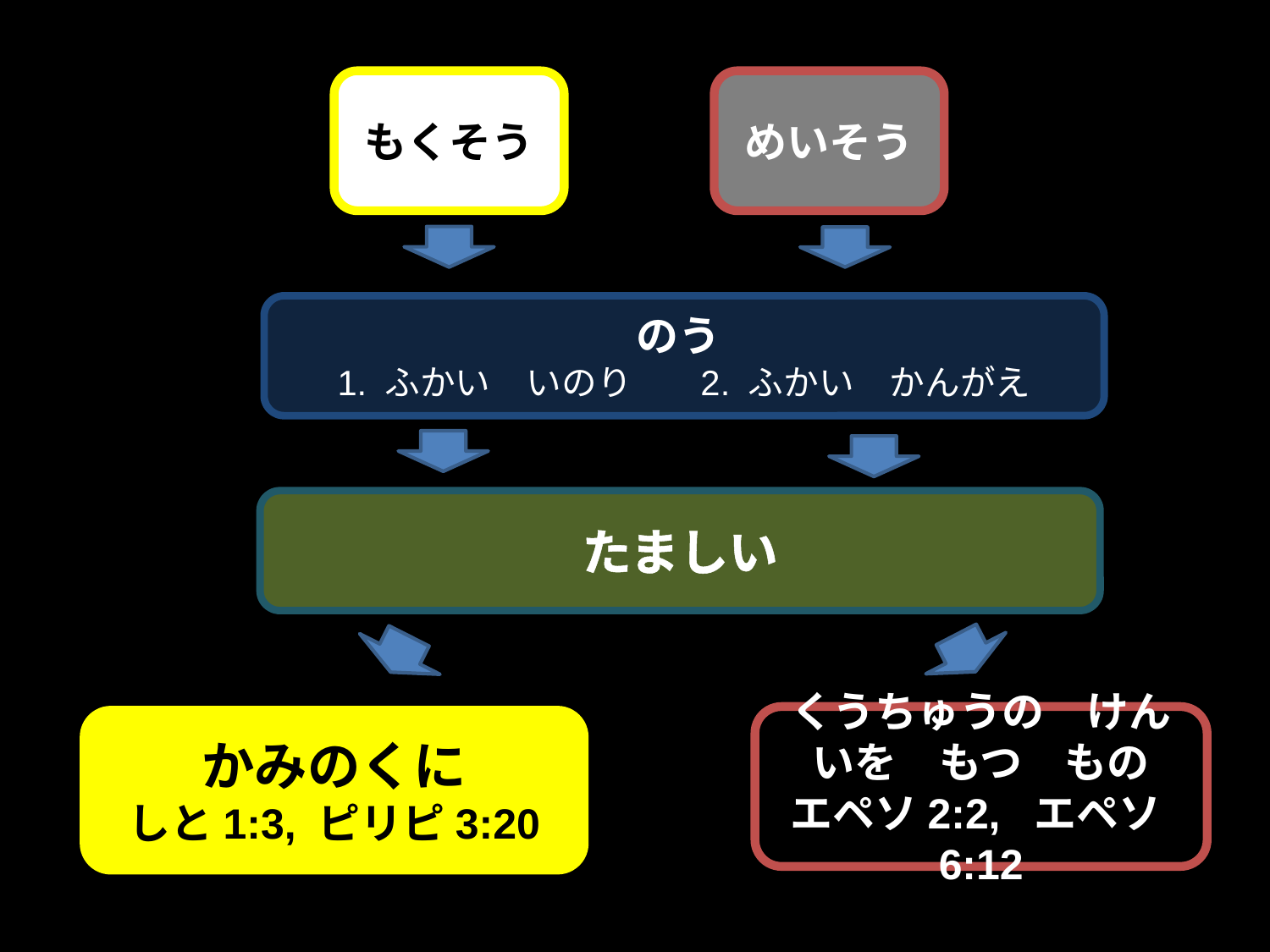

もくそう
めいそう

のう
1. ふかい　いのり      2. ふかい　かんがえ

たましい

くうちゅうの　けんいを　もつ　もの
エペソ2:2,  エペソ6:12
かみのくに
しと1:3, ピリピ3:20